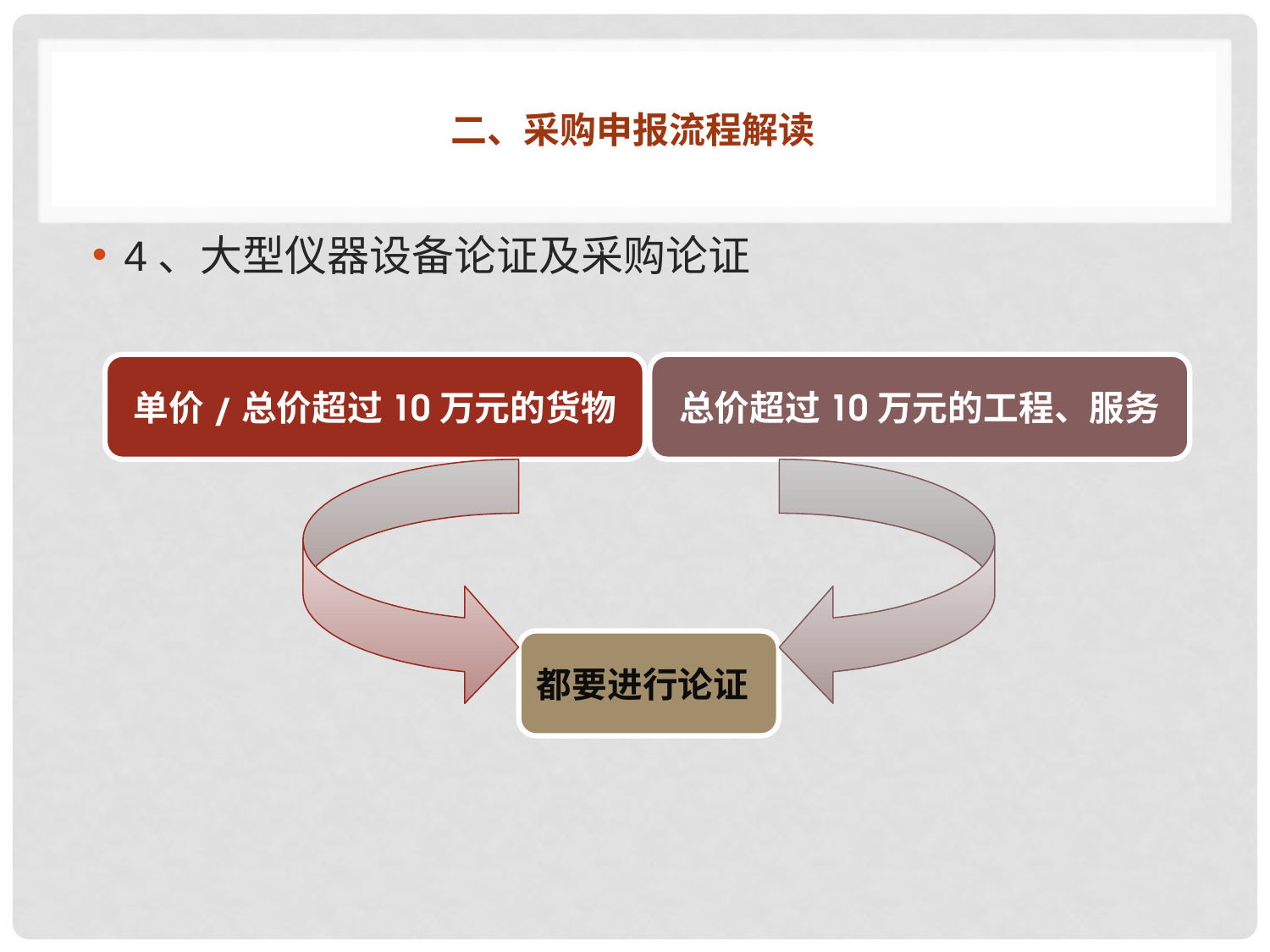

# 二、采购申报流程解读
4、大型仪器设备论证及采购论证
单价/总价超过10万元的货物
总价超过10万元的工程、服务

都要进行论证